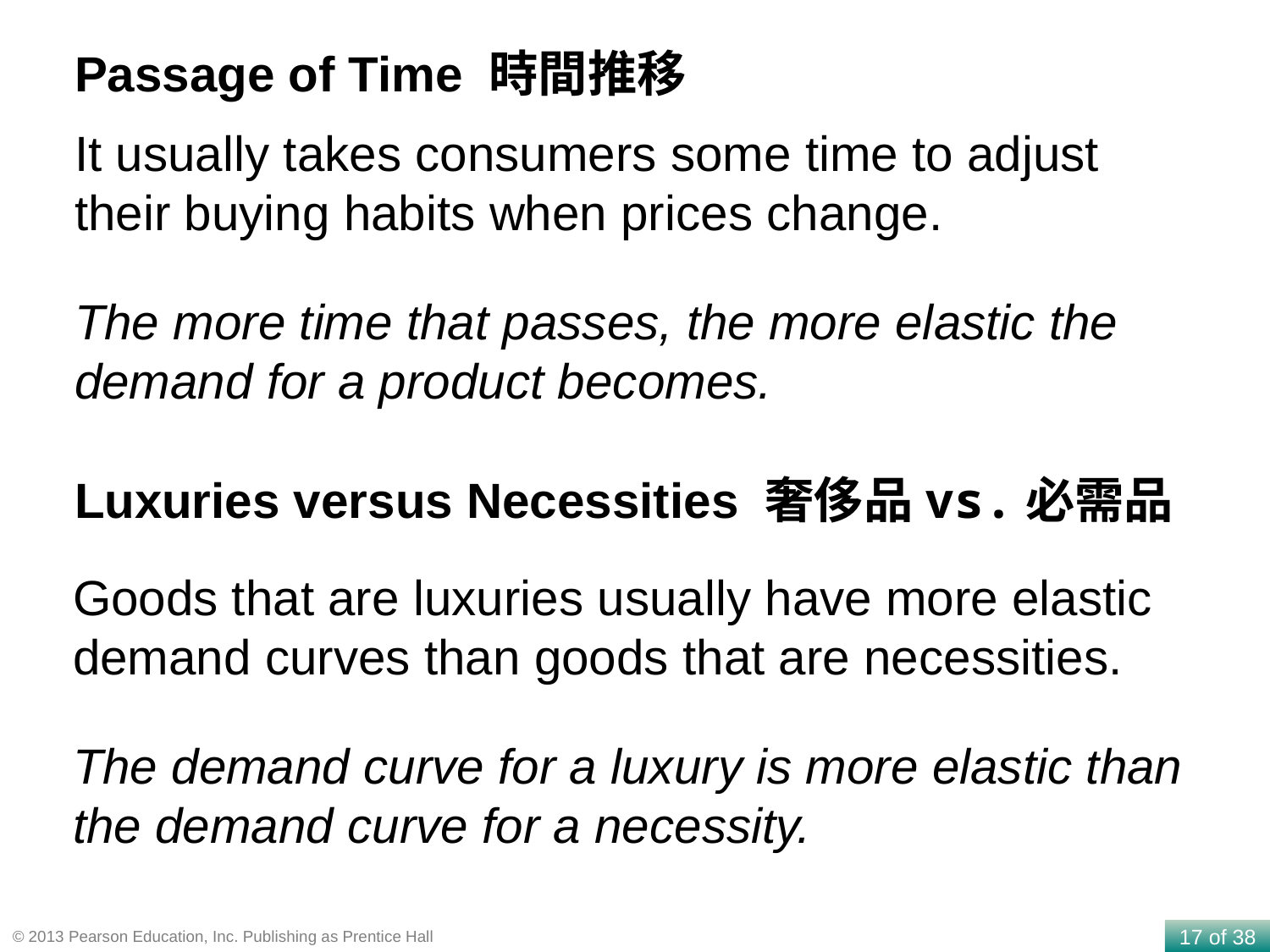

Passage of Time 時間推移
It usually takes consumers some time to adjust their buying habits when prices change.
The more time that passes, the more elastic the demand for a product becomes.
Luxuries versus Necessities 奢侈品vs.必需品
Goods that are luxuries usually have more elastic demand curves than goods that are necessities.
The demand curve for a luxury is more elastic than the demand curve for a necessity.